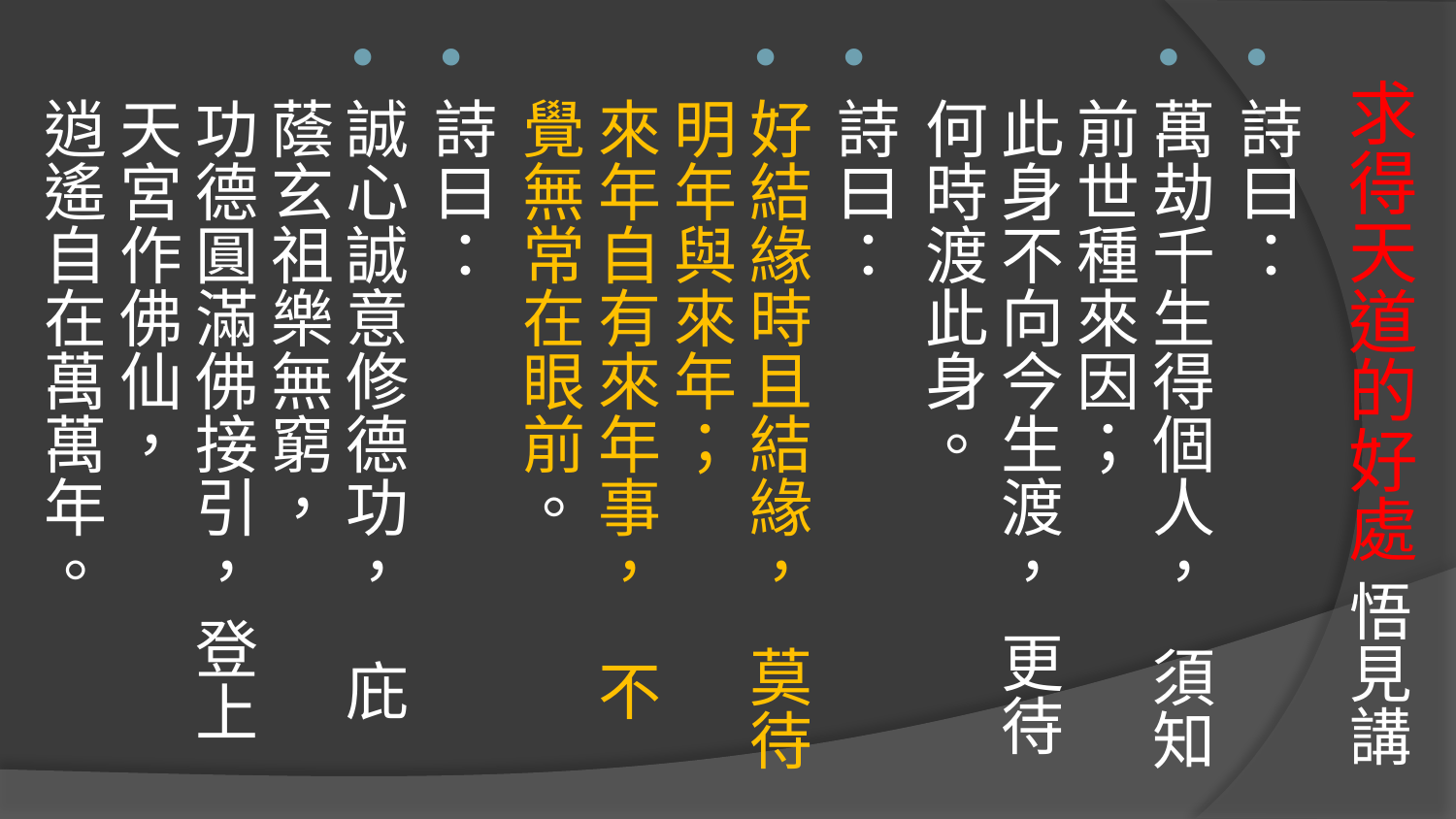

# 求得天道的好處 悟見講
詩曰：
萬劫千生得個人，   須知前世種來因；
此身不向今生渡，  更待何時渡此身。
詩曰：
好結緣時且結緣，   莫待明年與來年；
來年自有來年事，    不覺無常在眼前。
詩曰：
誠心誠意修德功，    庇蔭玄祖樂無窮，
功德圓滿佛接引， 登上天宮作佛仙，
逍遙自在萬萬年。